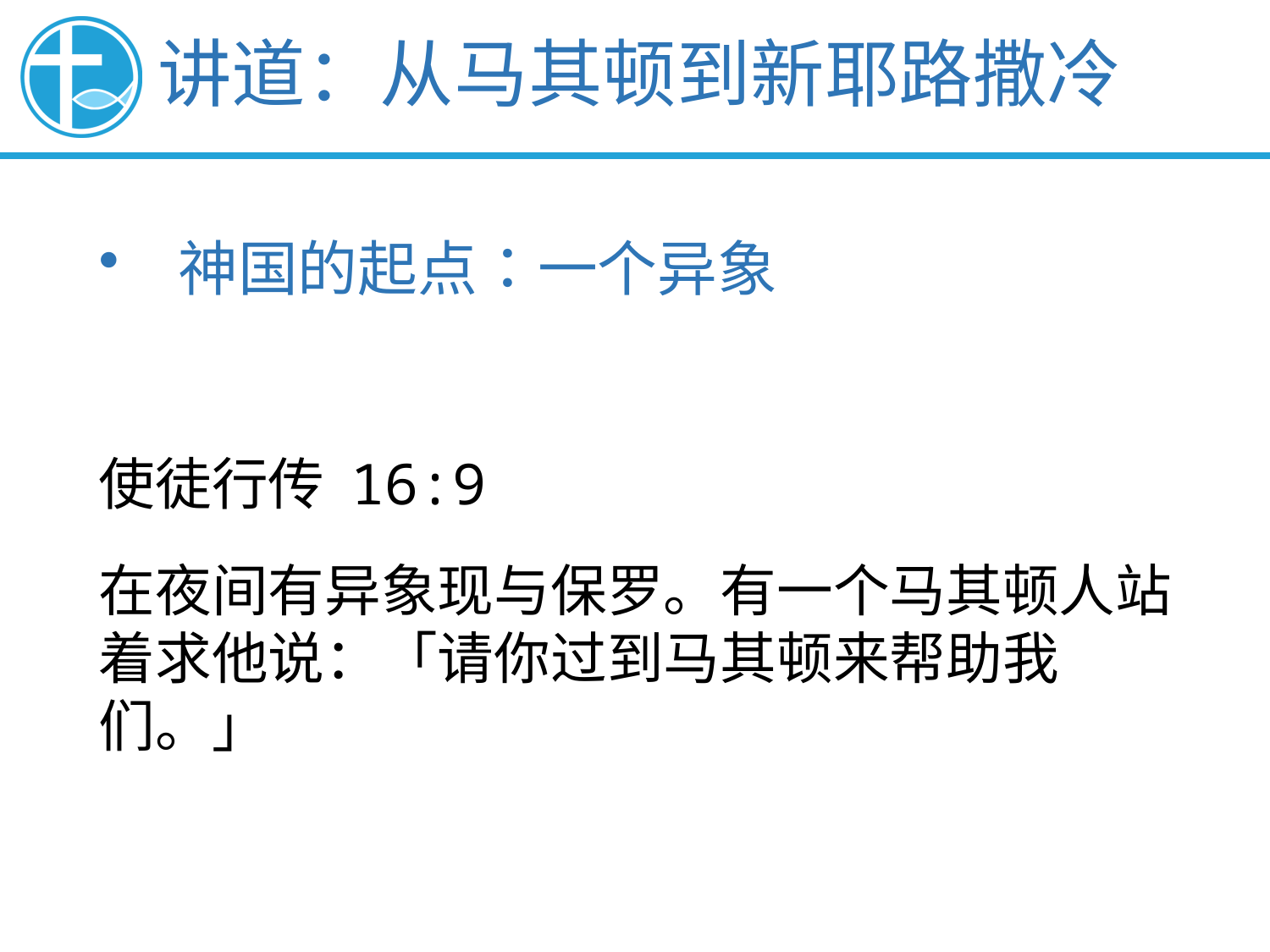

讲道：从马其顿到新耶路撒冷
神国的起点：一个异象

使徒行传 16:9
在夜间有异象现与保罗。有一个马其顿人站着求他说：「请你过到马其顿来帮助我们。」